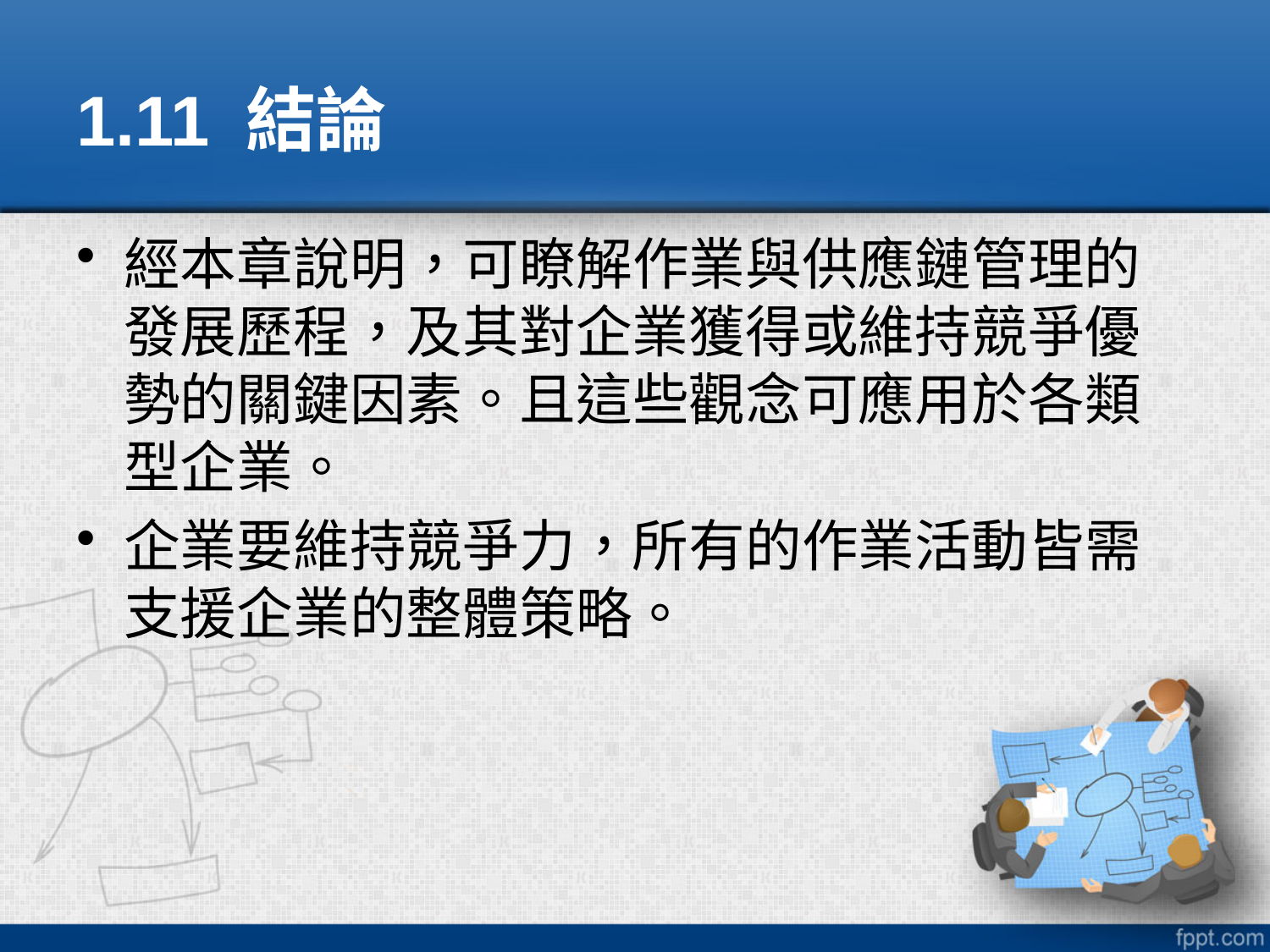

# 1.11 結論
經本章說明，可瞭解作業與供應鏈管理的發展歷程，及其對企業獲得或維持競爭優勢的關鍵因素。且這些觀念可應用於各類型企業。
企業要維持競爭力，所有的作業活動皆需支援企業的整體策略。